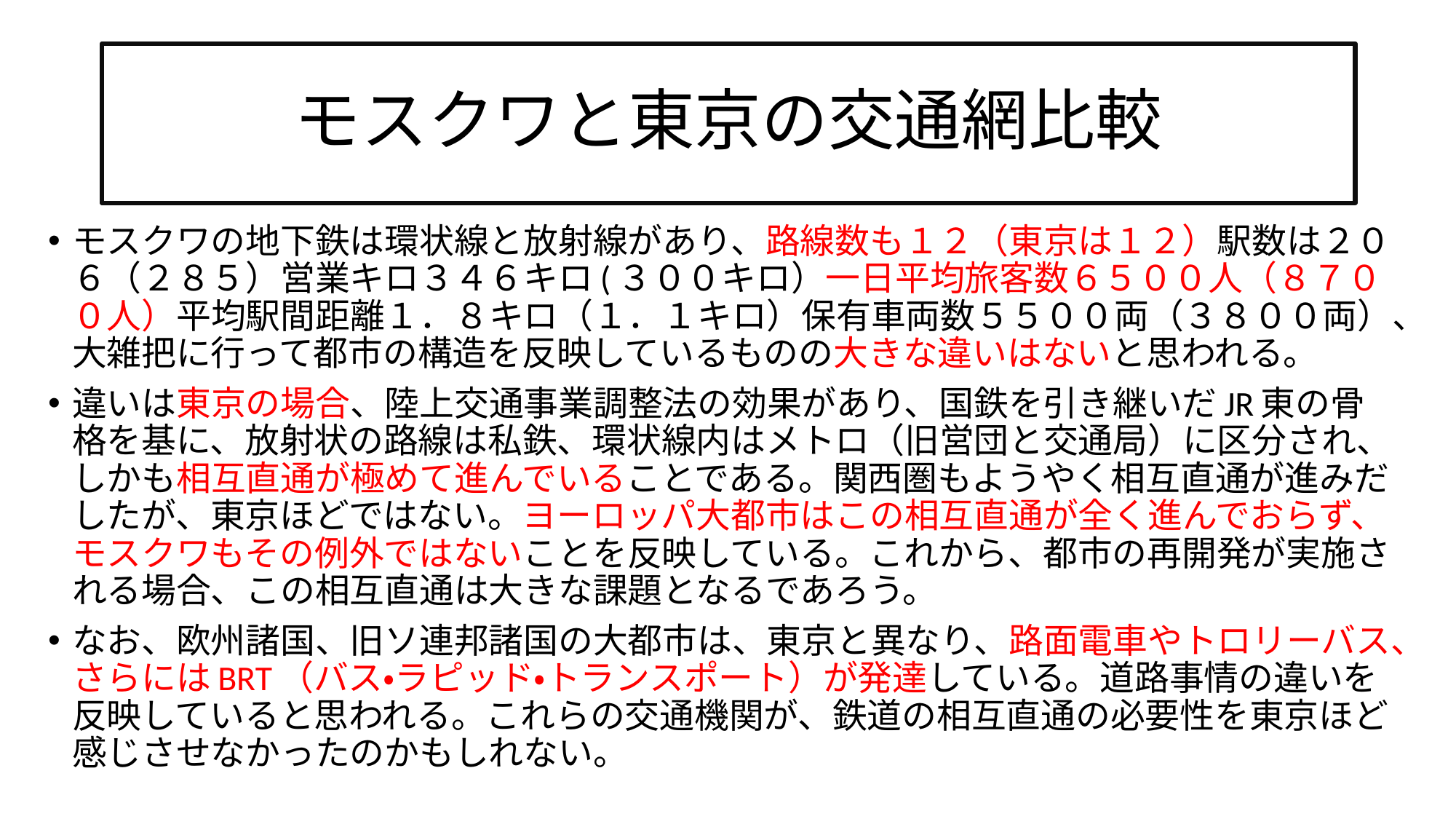

# モスクワと東京の交通網比較
モスクワの地下鉄は環状線と放射線があり、路線数も１２（東京は１２）駅数は２０６（２８５）営業キロ３４６キロ(３００キロ）一日平均旅客数６５００人（８７００人）平均駅間距離１．８キロ（１．１キロ）保有車両数５５００両（３８００両）、大雑把に行って都市の構造を反映しているものの大きな違いはないと思われる。
違いは東京の場合、陸上交通事業調整法の効果があり、国鉄を引き継いだJR東の骨格を基に、放射状の路線は私鉄、環状線内はメトロ（旧営団と交通局）に区分され、しかも相互直通が極めて進んでいることである。関西圏もようやく相互直通が進みだしたが、東京ほどではない。ヨーロッパ大都市はこの相互直通が全く進んでおらず、モスクワもその例外ではないことを反映している。これから、都市の再開発が実施される場合、この相互直通は大きな課題となるであろう。
なお、欧州諸国、旧ソ連邦諸国の大都市は、東京と異なり、路面電車やトロリーバス、さらにはBRT（バス・ラピッド・トランスポート）が発達している。道路事情の違いを反映していると思われる。これらの交通機関が、鉄道の相互直通の必要性を東京ほど感じさせなかったのかもしれない。